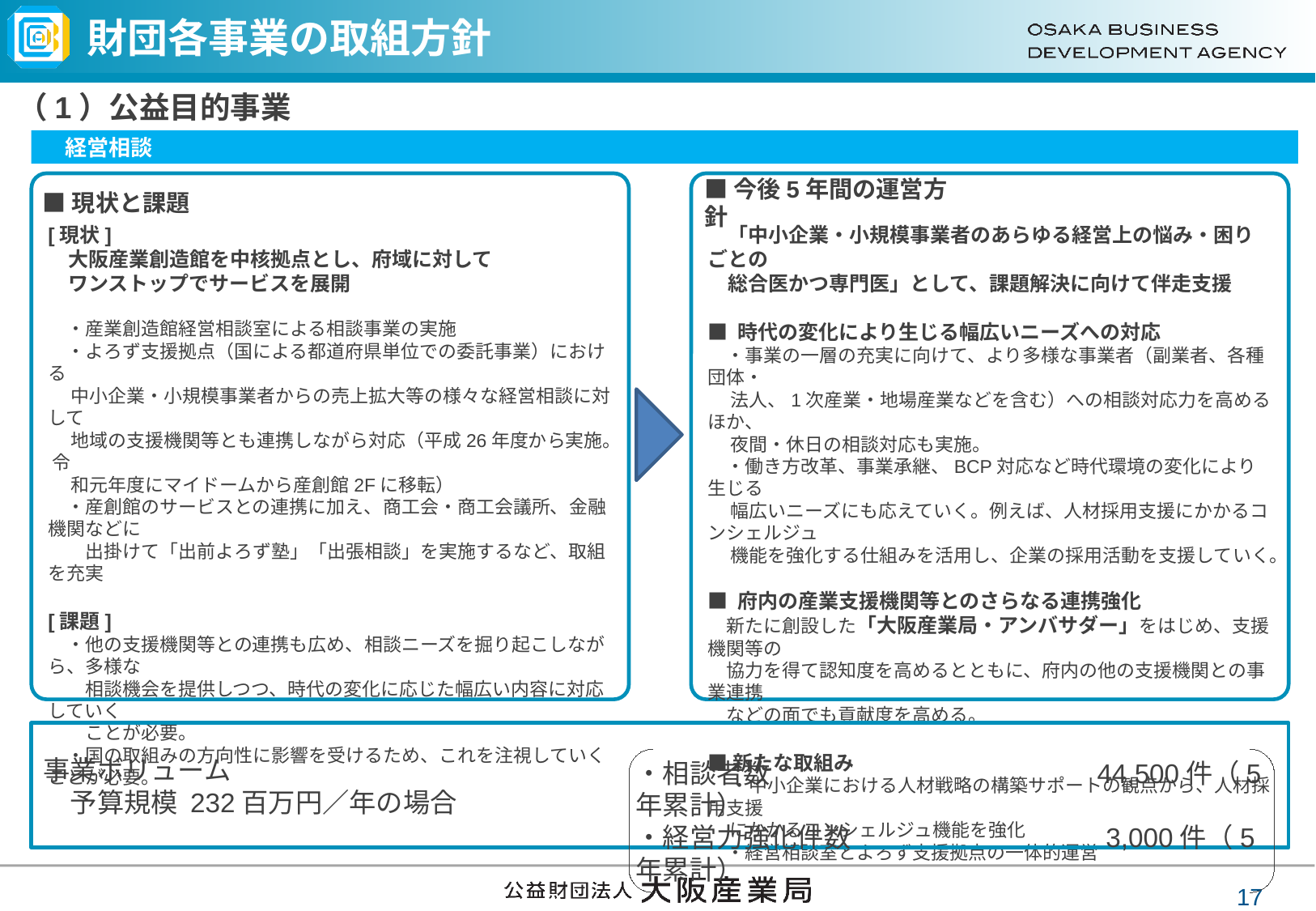

# 財団各事業の取組方針
（1）公益目的事業
　経営相談

■現状と課題
■今後5年間の運営方針
　「中小企業・小規模事業者のあらゆる経営上の悩み・困りごとの
　総合医かつ専門医」として、課題解決に向けて伴走支援

■ 時代の変化により生じる幅広いニーズへの対応
　・事業の一層の充実に向けて、より多様な事業者（副業者、各種団体・
　 法人、1次産業・地場産業などを含む）への相談対応力を高めるほか、
　 夜間・休日の相談対応も実施。
　・働き方改革、事業承継、BCP対応など時代環境の変化により生じる
　 幅広いニーズにも応えていく。例えば、人材採用支援にかかるコンシェルジュ
　 機能を強化する仕組みを活用し、企業の採用活動を支援していく。

■ 府内の産業支援機関等とのさらなる連携強化
　新たに創設した「大阪産業局・アンバサダー」をはじめ、支援機関等の
　協力を得て認知度を高めるとともに、府内の他の支援機関との事業連携
　などの面でも貢献度を高める。

■新たな取組み
　 ・中小企業における人材戦略の構築サポートの観点から、人材採用支援
    にかかるコンシェルジュ機能を強化
　・経営相談室とよろず支援拠点の一体的運営

[現状]
　大阪産業創造館を中核拠点とし、府域に対して
　ワンストップでサービスを展開

　・産業創造館経営相談室による相談事業の実施
　・よろず支援拠点（国による都道府県単位での委託事業）における
　 中小企業・小規模事業者からの売上拡大等の様々な経営相談に対して
　 地域の支援機関等とも連携しながら対応（平成26年度から実施。 令
　 和元年度にマイドームから産創館2Fに移転）
　・産創館のサービスとの連携に加え、商工会・商工会議所、金融機関などに
　　出掛けて「出前よろず塾」「出張相談」を実施するなど、取組を充実

[課題]
　・他の支援機関等との連携も広め、相談ニーズを掘り起こしながら、多様な
　　相談機会を提供しつつ、時代の変化に応じた幅広い内容に対応していく
　　ことが必要。
　・国の取組みの方向性に影響を受けるため、これを注視していくことが必要。

事業ボリューム
　予算規模 232百万円／年の場合
・相談者数　　　   　　　　　　　　 44,500件（5年累計）
・経営力強化件数　　　　 　　　　　3,000件（5年累計）
17